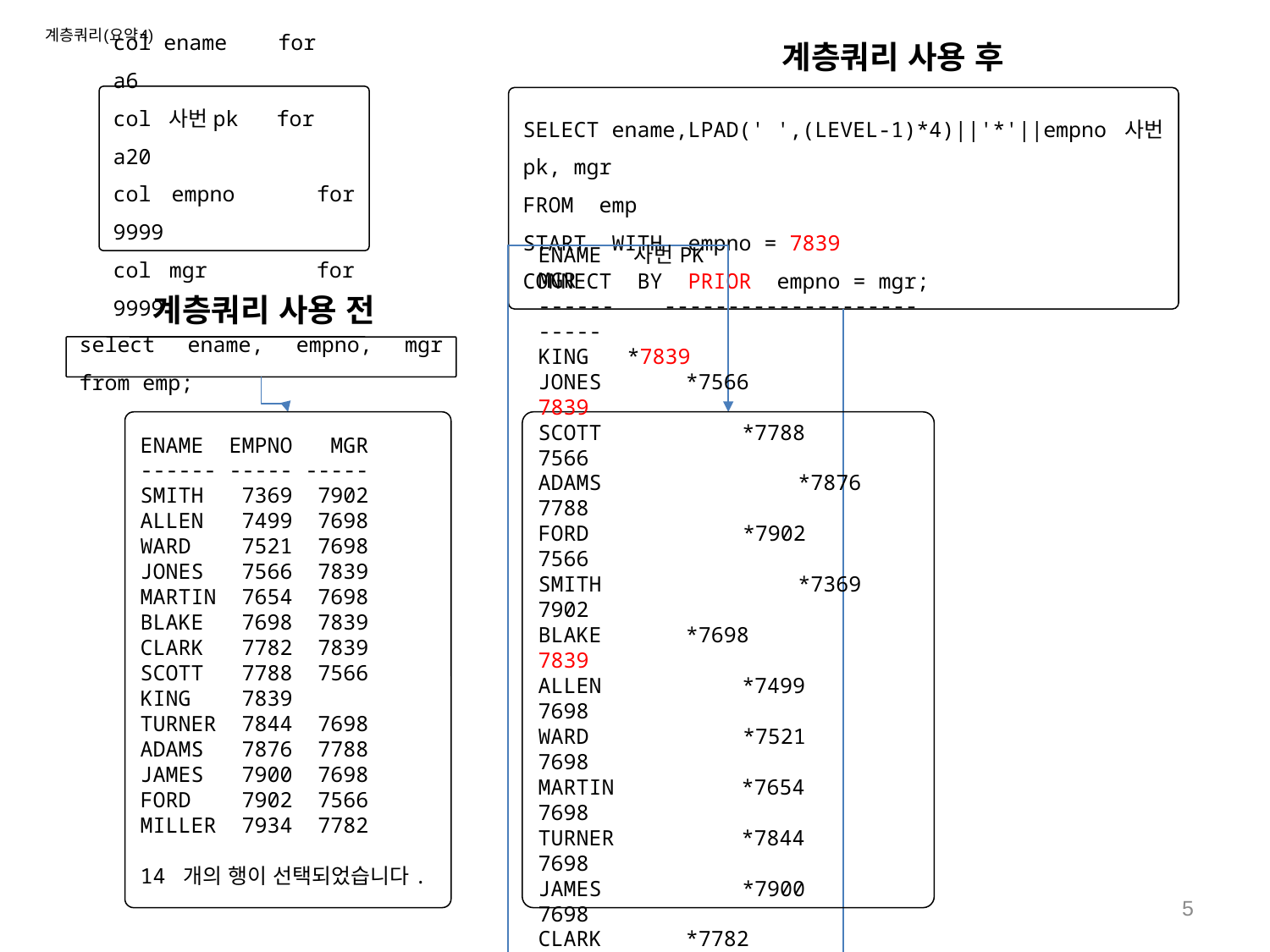

계층쿼리(요약4)
계층쿼리 사용 후
col ename    for  a6
col 사번pk   for a20
col empno    for 9999
col mgr      for 9999
SELECT ename,LPAD(' ',(LEVEL-1)*4)||'*'||empno 사번pk, mgr
FROM  emp
START  WITH  empno = 7839
CONNECT  BY  PRIOR  empno = mgr;
계층쿼리 사용 전
select ename, empno, mgr from emp;
ENAME  사번PK                 MGR
------ -------------------- -----
KING   *7839
JONES      *7566             7839
SCOTT          *7788         7566
ADAMS              *7876     7788
FORD           *7902         7566
SMITH              *7369     7902
BLAKE      *7698             7839
ALLEN          *7499         7698
WARD           *7521         7698
MARTIN         *7654         7698
TURNER         *7844         7698
JAMES          *7900         7698
CLARK      *7782             7839
MILLER         *7934         7782

14 개의 행이 선택되었습니다.
ENAME  EMPNO   MGR
------ ----- -----
SMITH   7369  7902
ALLEN   7499  7698
WARD    7521  7698
JONES   7566  7839
MARTIN  7654  7698
BLAKE   7698  7839
CLARK   7782  7839
SCOTT   7788  7566
KING    7839
TURNER  7844  7698
ADAMS   7876  7788
JAMES   7900  7698
FORD    7902  7566
MILLER  7934  7782

14 개의 행이 선택되었습니다.
5